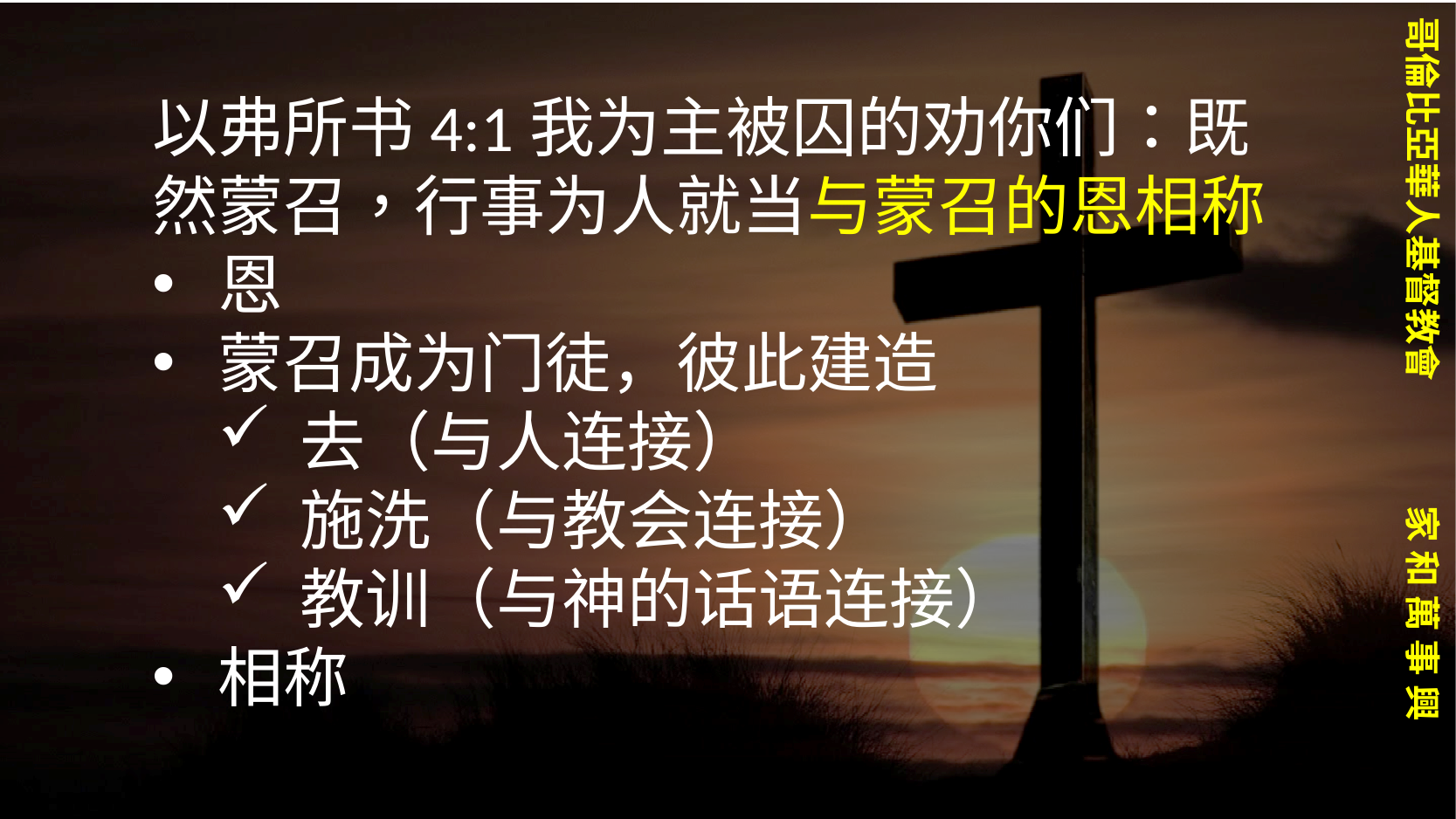

以弗所书4:1我为主被囚的劝你们：既然蒙召，行事为人就当与蒙召的恩相称
恩
蒙召成为门徒，彼此建造
去（与人连接）
施洗（与教会连接）
教训（与神的话语连接）
相称